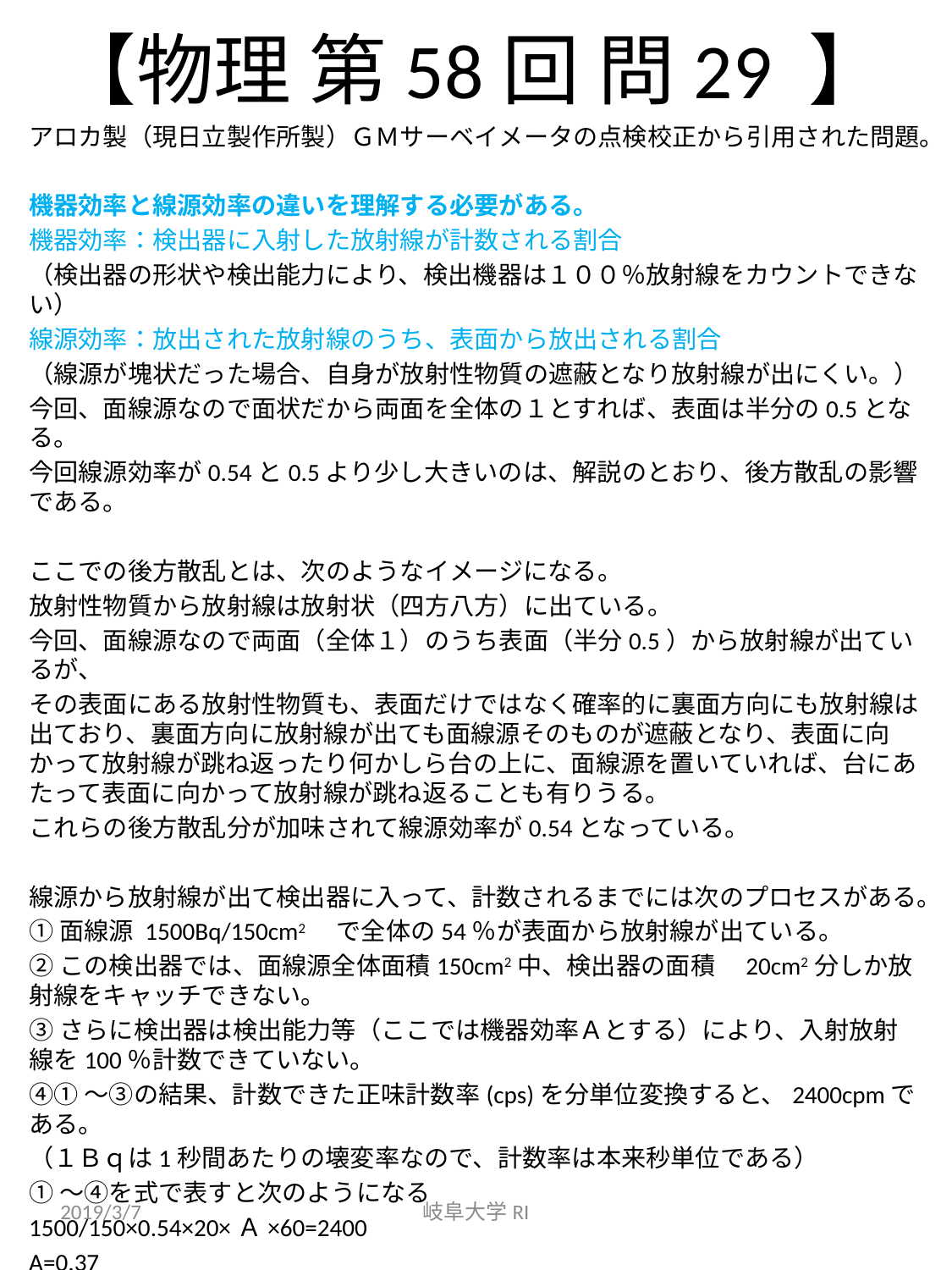

# 【物理 第58回 問29 】
アロカ製（現日立製作所製）ＧＭサーベイメータの点検校正から引用された問題。

機器効率と線源効率の違いを理解する必要がある。
機器効率：検出器に入射した放射線が計数される割合
（検出器の形状や検出能力により、検出機器は１００％放射線をカウントできない）
線源効率：放出された放射線のうち、表面から放出される割合
（線源が塊状だった場合、自身が放射性物質の遮蔽となり放射線が出にくい。）
今回、面線源なので面状だから両面を全体の１とすれば、表面は半分の0.5となる。
今回線源効率が0.54と0.5より少し大きいのは、解説のとおり、後方散乱の影響である。

ここでの後方散乱とは、次のようなイメージになる。
放射性物質から放射線は放射状（四方八方）に出ている。
今回、面線源なので両面（全体１）のうち表面（半分0.5）から放射線が出ているが、
その表面にある放射性物質も、表面だけではなく確率的に裏面方向にも放射線は出ており、裏面方向に放射線が出ても面線源そのものが遮蔽となり、表面に向かって放射線が跳ね返ったり何かしら台の上に、面線源を置いていれば、台にあたって表面に向かって放射線が跳ね返ることも有りうる。
これらの後方散乱分が加味されて線源効率が0.54となっている。

線源から放射線が出て検出器に入って、計数されるまでには次のプロセスがある。
①面線源 1500Bq/150cm2　で全体の54％が表面から放射線が出ている。
②この検出器では、面線源全体面積150cm2中、検出器の面積　20cm2分しか放射線をキャッチできない。
③さらに検出器は検出能力等（ここでは機器効率Ａとする）により、入射放射線を100％計数できていない。
④①～③の結果、計数できた正味計数率(cps)を分単位変換すると、2400cpmである。
（１Ｂｑは1秒間あたりの壊変率なので、計数率は本来秒単位である）
①～④を式で表すと次のようになる
1500/150×0.54×20×Ａ×60=2400
A=0.37

2019/3/7
岐阜大学RI